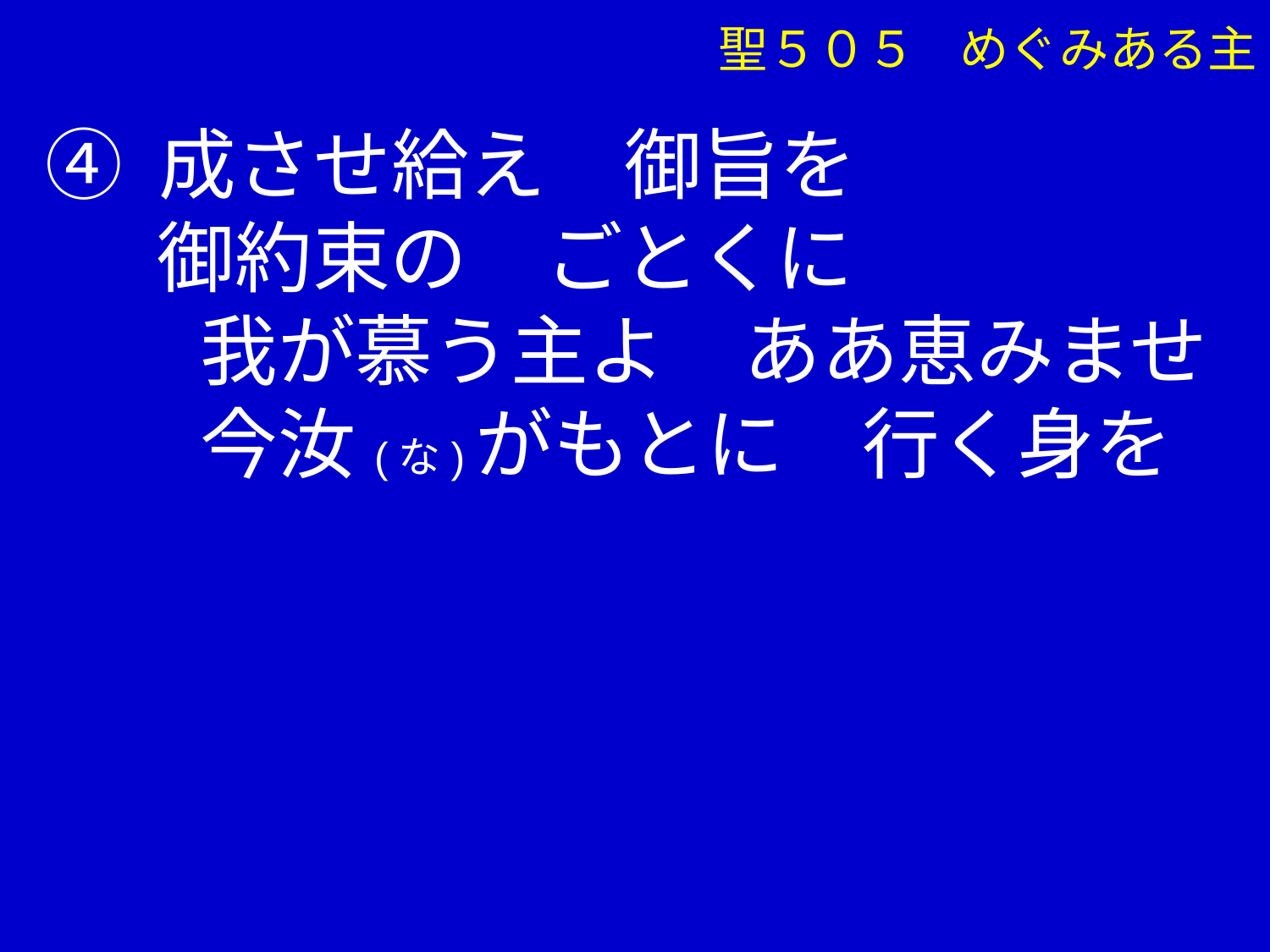

聖５０５    めぐみある主
④ 成させ給え　御旨を
　  御約束の　ごとくに
　　我が慕う主よ　ああ恵みませ
　　今汝(な)がもとに　行く身を